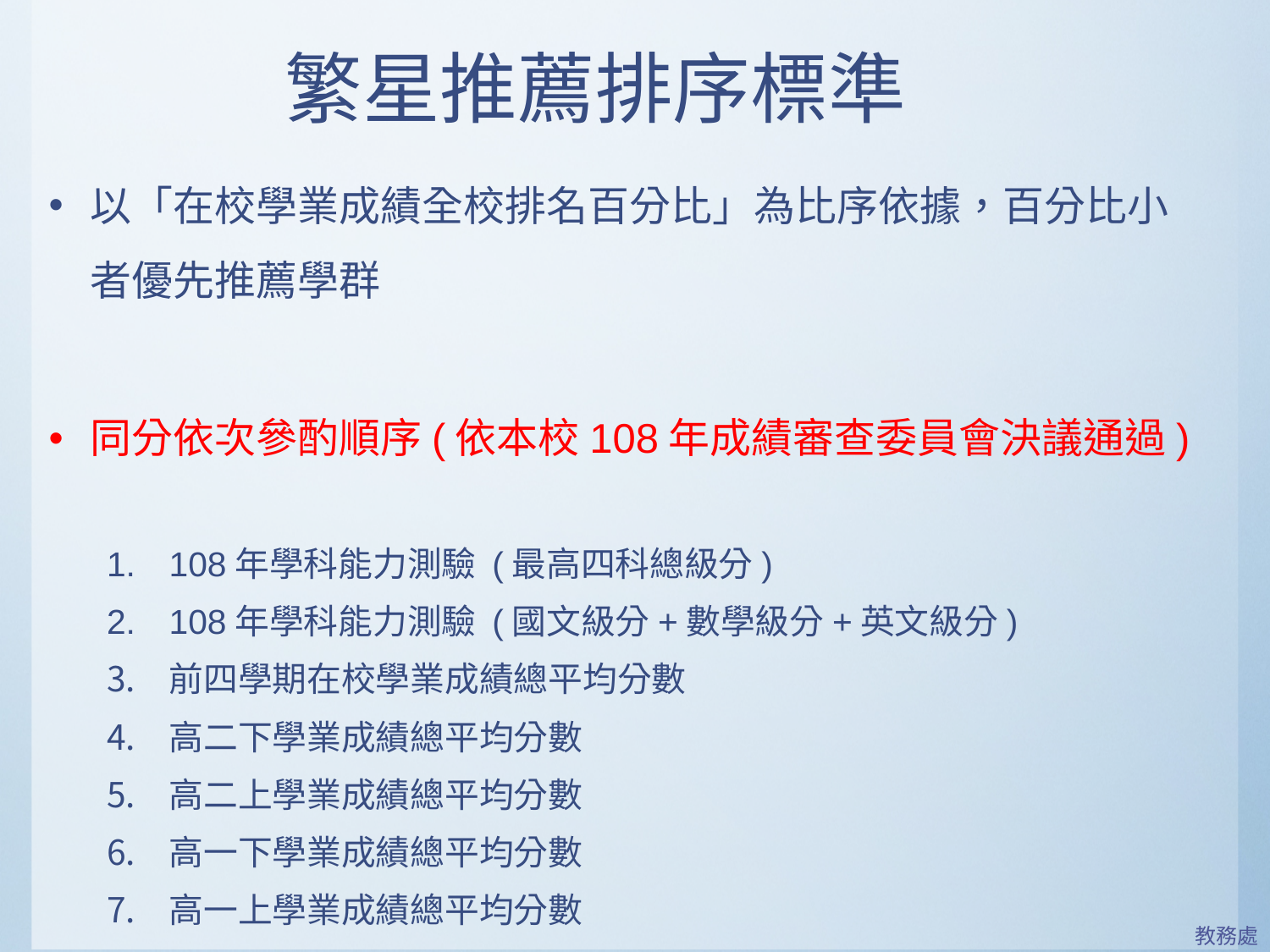

# 繁星推薦排序標準
以「在校學業成績全校排名百分比」為比序依據，百分比小者優先推薦學群

同分依次參酌順序(依本校108年成績審查委員會決議通過)

108年學科能力測驗 (最高四科總級分)
108年學科能力測驗 (國文級分+數學級分+英文級分)
前四學期在校學業成績總平均分數
高二下學業成績總平均分數
高二上學業成績總平均分數
高一下學業成績總平均分數
高一上學業成績總平均分數
教務處